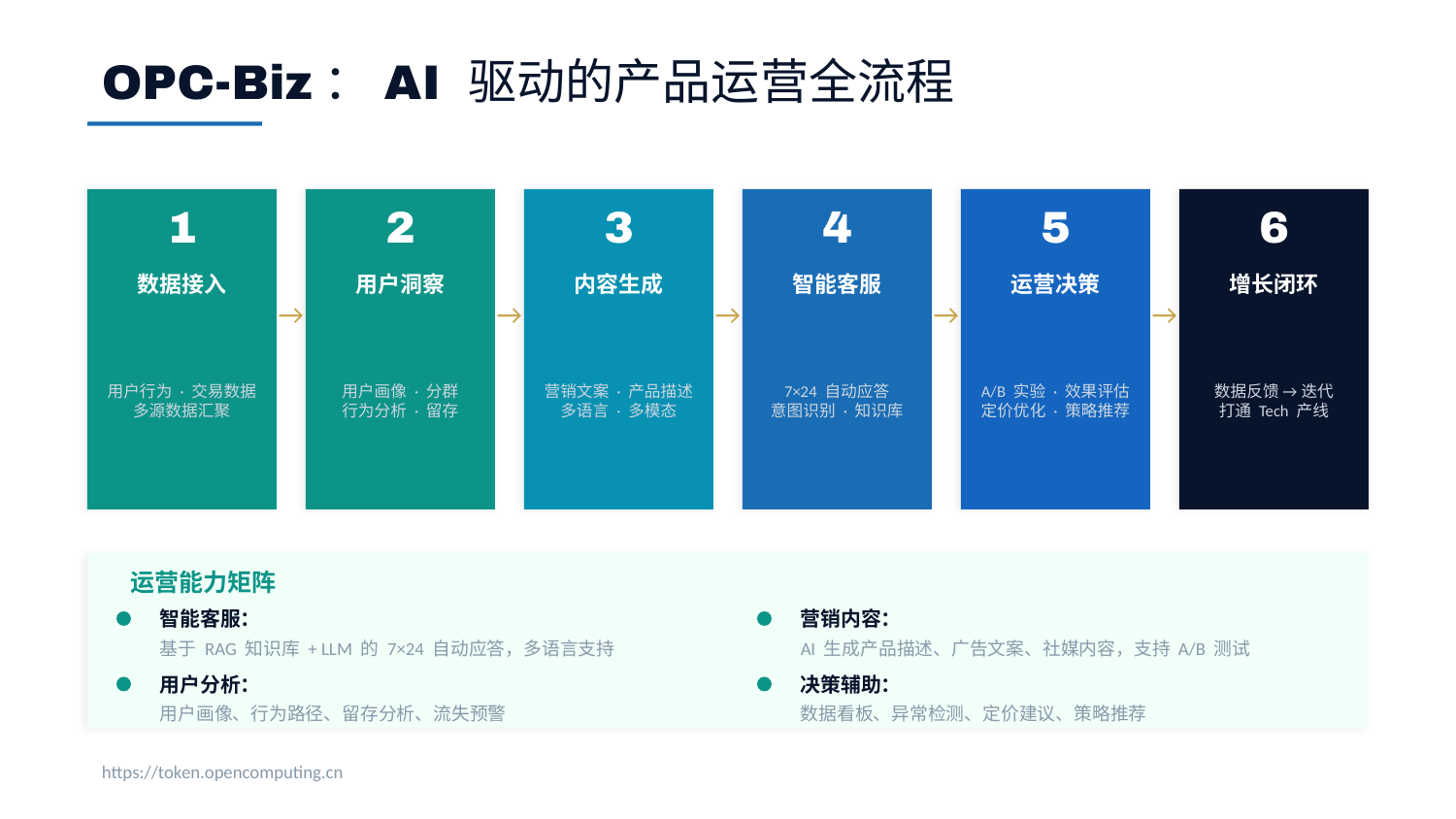

OPC-Biz：AI 驱动的产品运营全流程

1
2
3
4
5
6
数据接入
用户洞察
内容生成
智能客服
运营决策
增长闭环
→
→
→
→
→
用户行为 · 交易数据
多源数据汇聚
用户画像 · 分群
行为分析 · 留存
营销文案 · 产品描述
多语言 · 多模态
7×24 自动应答
意图识别 · 知识库
A/B 实验 · 效果评估
定价优化 · 策略推荐
数据反馈 → 迭代
打通 Tech 产线

运营能力矩阵
智能客服：
营销内容：

基于 RAG 知识库 + LLM 的 7×24 自动应答，多语言支持
AI 生成产品描述、广告文案、社媒内容，支持 A/B 测试
用户分析：
决策辅助：

用户画像、行为路径、留存分析、流失预警
数据看板、异常检测、定价建议、策略推荐
https://token.opencomputing.cn